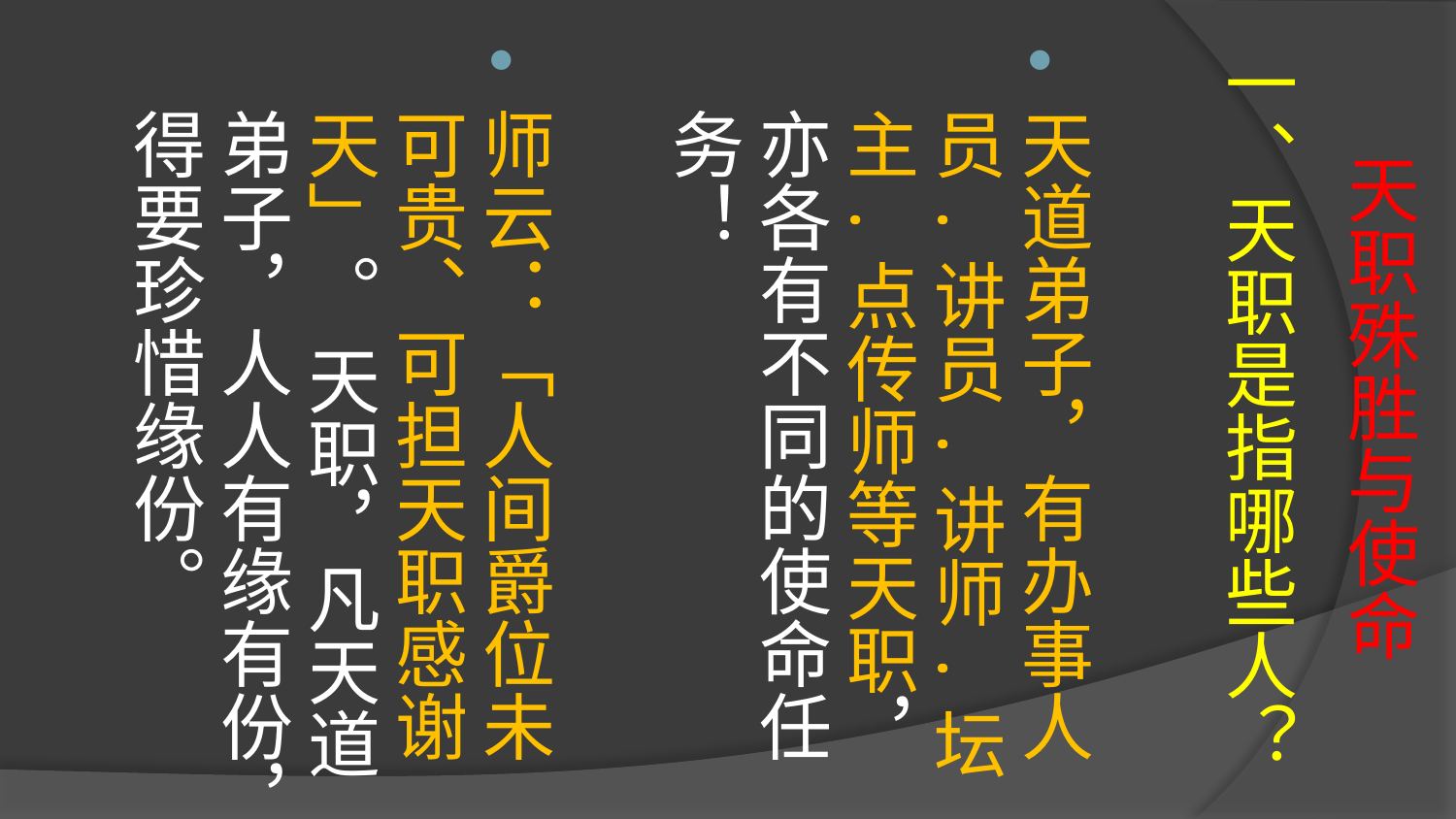

# 天职殊胜与使命
一、天职是指哪些人？

天道弟子，有办事人员.讲员.讲师.坛主.点传师等天职，亦各有不同的使命任务！
师云：「人间爵位未可贵、可担天职感谢天」。 天职，凡天道弟子，人人有缘有份，得要珍惜缘份。